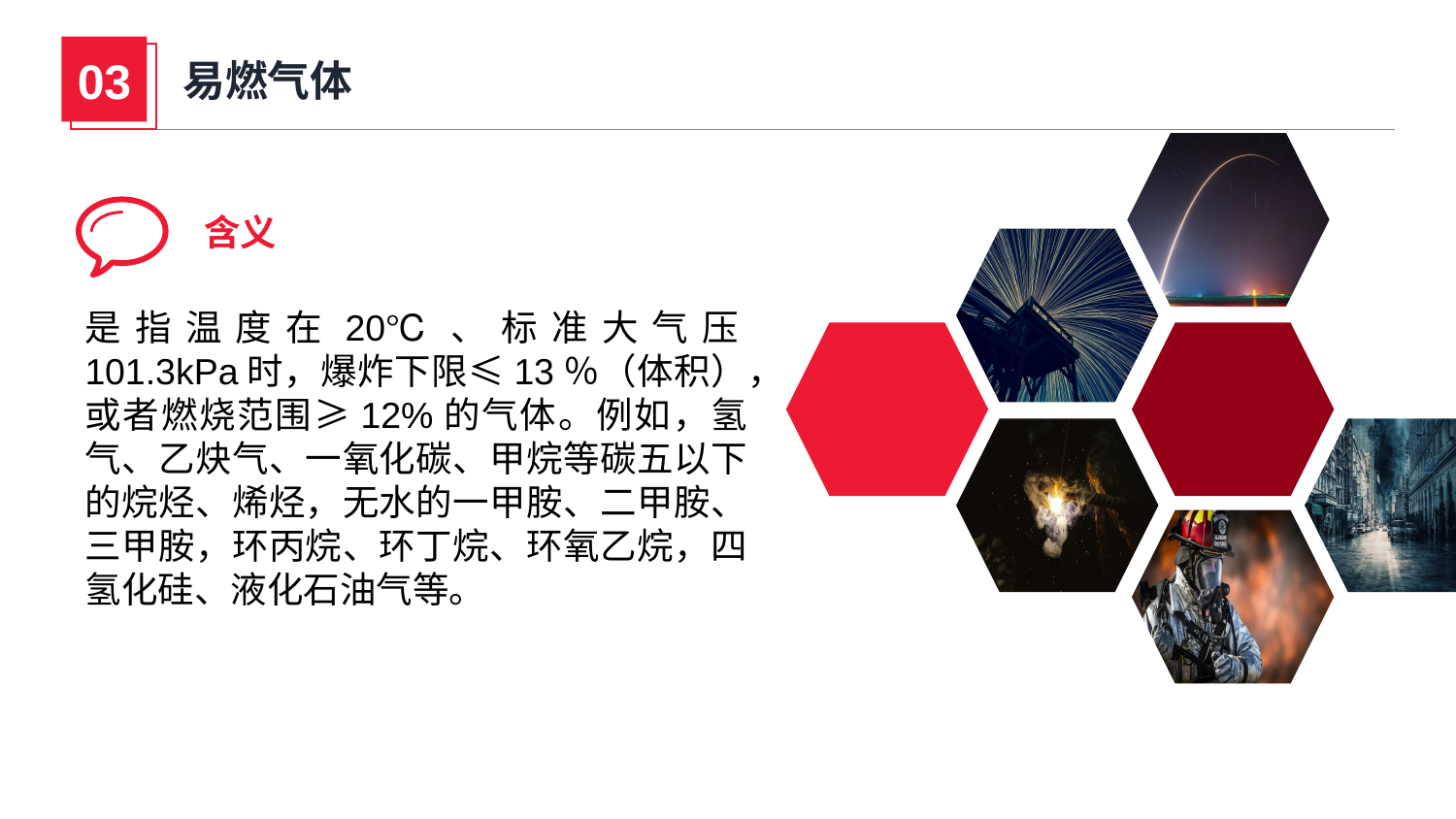

03
易燃气体

含义

是指温度在20℃、标准大气压101.3kPa时，爆炸下限≤13％（体积），或者燃烧范围≥12%的气体。例如，氢气、乙炔气、一氧化碳、甲烷等碳五以下的烷烃、烯烃，无水的一甲胺、二甲胺、三甲胺，环丙烷、环丁烷、环氧乙烷，四氢化硅、液化石油气等。